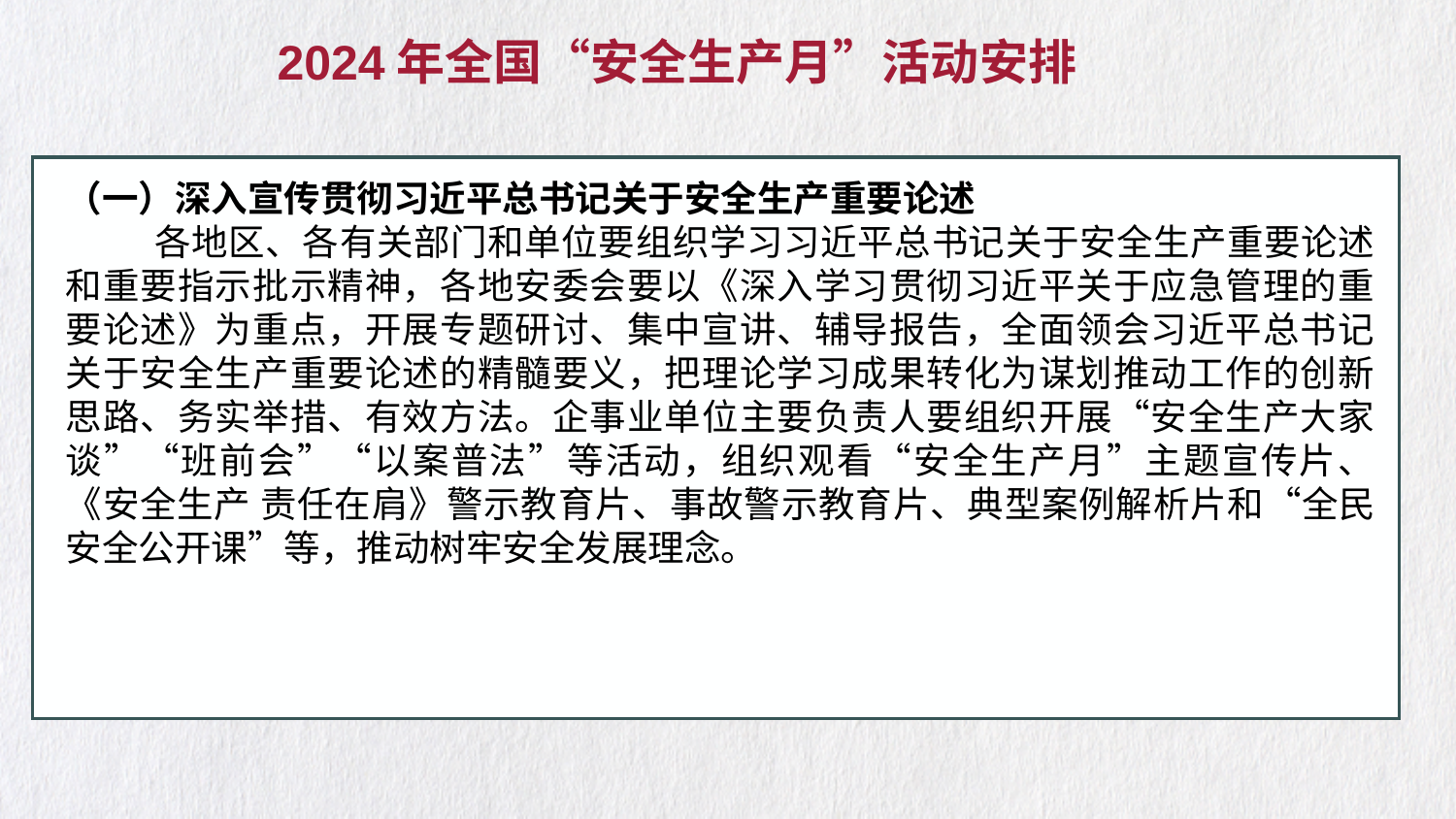

2024年全国“安全生产月”活动安排

（一）深入宣传贯彻习近平总书记关于安全生产重要论述
         各地区、各有关部门和单位要组织学习习近平总书记关于安全生产重要论述和重要指示批示精神，各地安委会要以《深入学习贯彻习近平关于应急管理的重要论述》为重点，开展专题研讨、集中宣讲、辅导报告，全面领会习近平总书记关于安全生产重要论述的精髓要义，把理论学习成果转化为谋划推动工作的创新思路、务实举措、有效方法。企事业单位主要负责人要组织开展“安全生产大家谈”“班前会”“以案普法”等活动，组织观看“安全生产月”主题宣传片、《安全生产 责任在肩》警示教育片、事故警示教育片、典型案例解析片和“全民安全公开课”等，推动树牢安全发展理念。